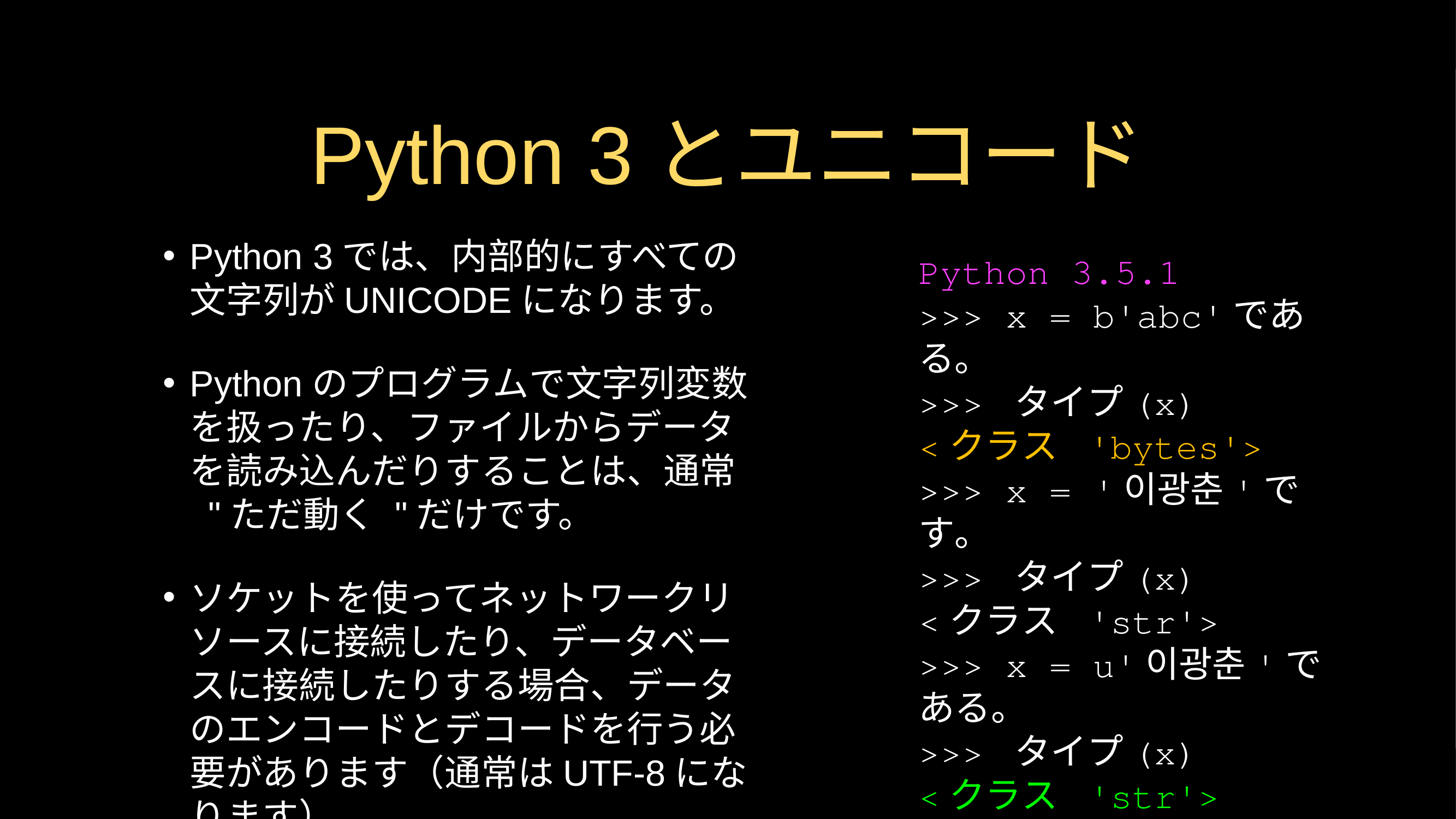

# Python 3とユニコード
Python 3では、内部的にすべての文字列がUNICODEになります。
Pythonのプログラムで文字列変数を扱ったり、ファイルからデータを読み込んだりすることは、通常 "ただ動く "だけです。
ソケットを使ってネットワークリソースに接続したり、データベースに接続したりする場合、データのエンコードとデコードを行う必要があります（通常はUTF-8になります）。
Python 3.5.1
>>> x = b'abc'である。
>>> タイプ(x)
<クラス 'bytes'>
>>> x = '이광춘'です。
>>> タイプ(x)
<クラス 'str'>
>>> x = u'이광춘'である。
>>> タイプ(x)
<クラス 'str'>